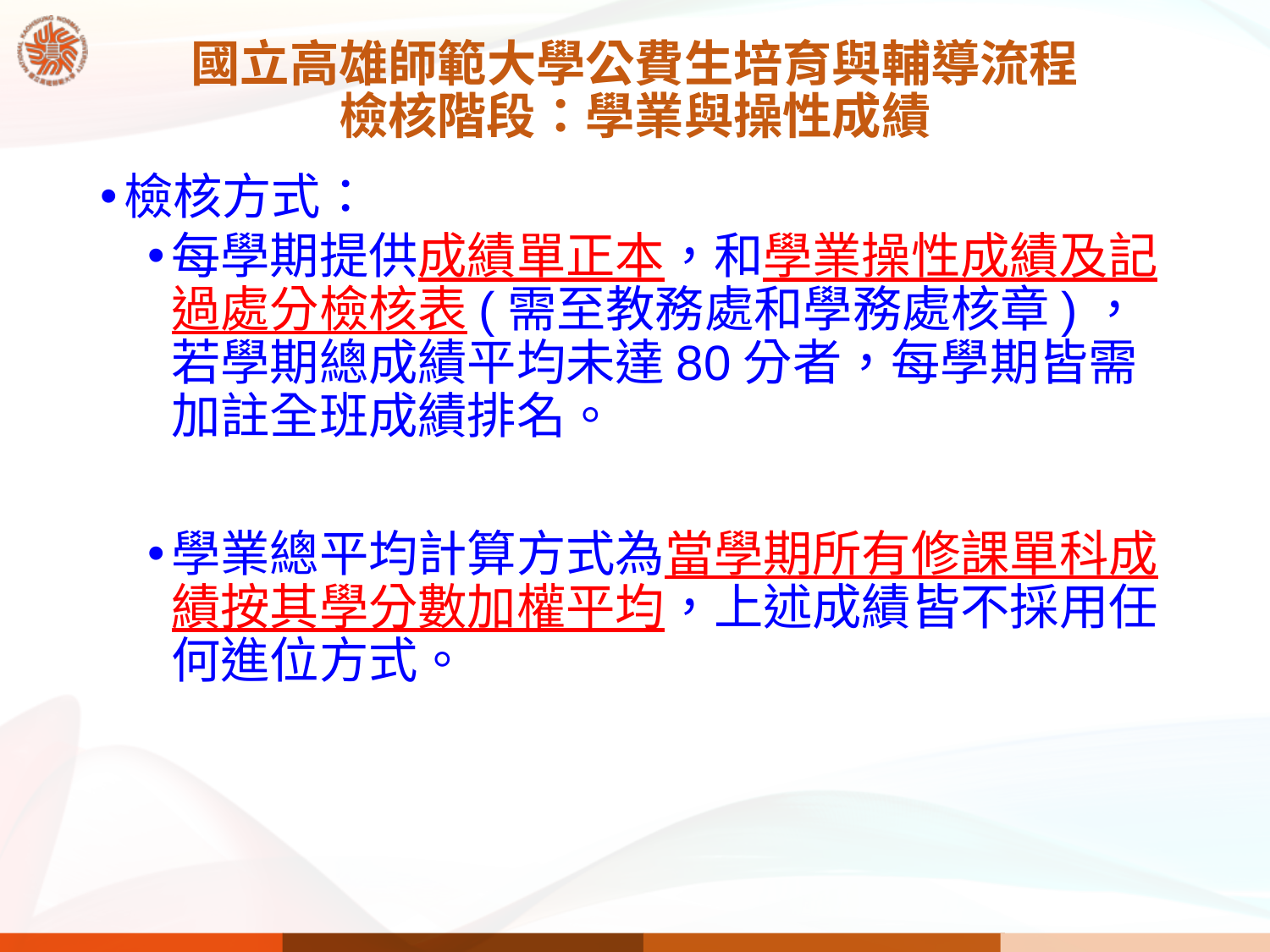

# 國立高雄師範大學公費生培育與輔導流程 檢核階段：學業與操性成績
檢核方式：
每學期提供成績單正本，和學業操性成績及記過處分檢核表(需至教務處和學務處核章)，若學期總成績平均未達80分者，每學期皆需加註全班成績排名。

學業總平均計算方式為當學期所有修課單科成績按其學分數加權平均，上述成績皆不採用任何進位方式。